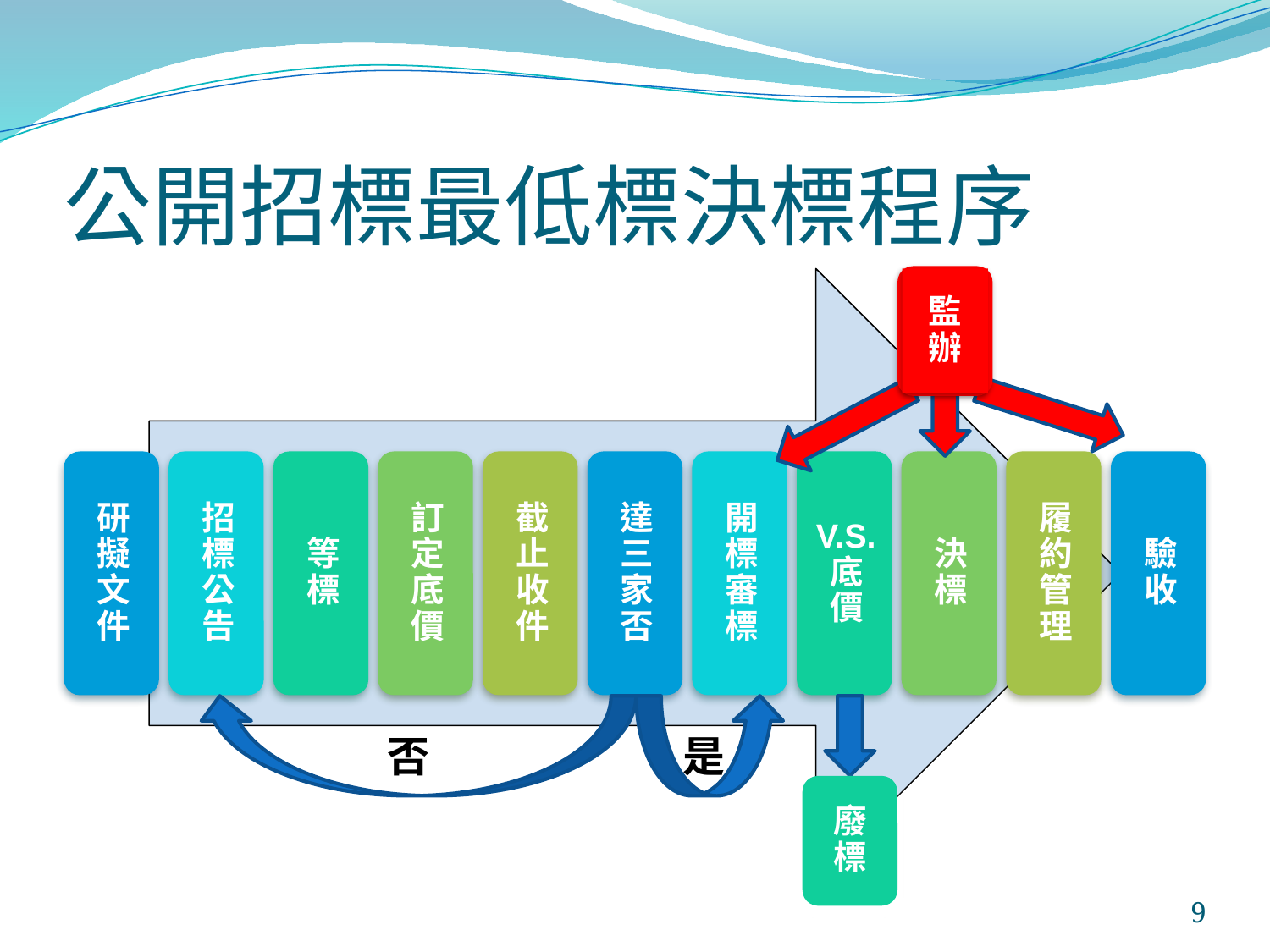

# 公開招標最低標決標程序

監辦
研擬文件
招標公告
等標
訂定底價
截止收件
達三家否
開標審標
V.S.底價
決標
履約管理
驗收

否
是

廢標
9